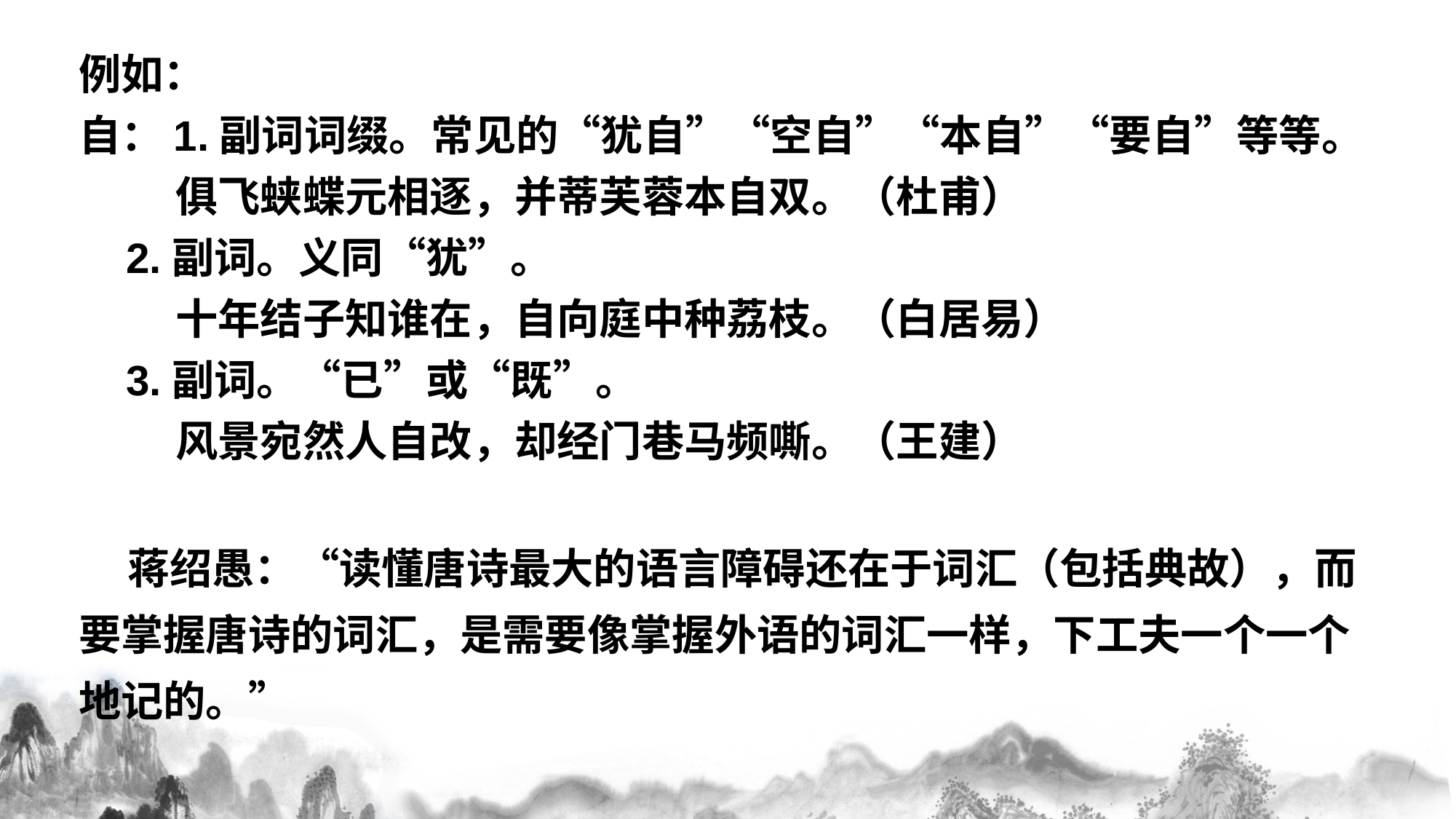

例如：
自：1.副词词缀。常见的“犹自”“空自”“本自”“要自”等等。
         俱飞蛱蝶元相逐，并蒂芙蓉本自双。（杜甫）
    2.副词。义同“犹”。
         十年结子知谁在，自向庭中种荔枝。（白居易）
    3.副词。“已”或“既”。
         风景宛然人自改，却经门巷马频嘶。（王建）

    蒋绍愚：“读懂唐诗最大的语言障碍还在于词汇（包括典故），而要掌握唐诗的词汇，是需要像掌握外语的词汇一样，下工夫一个一个地记的。”